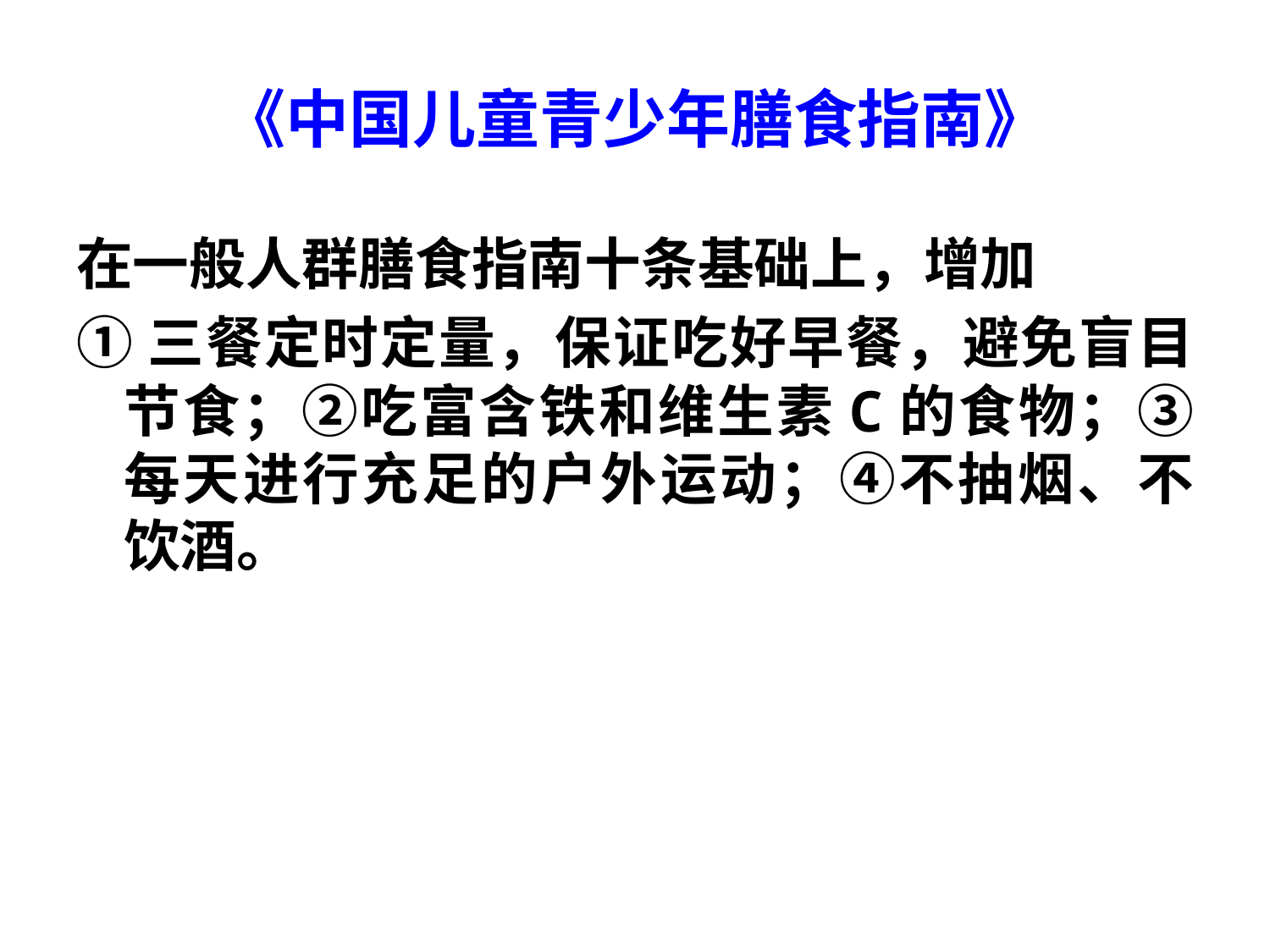

# 《中国儿童青少年膳食指南》
在一般人群膳食指南十条基础上，增加
①三餐定时定量，保证吃好早餐，避免盲目节食；②吃富含铁和维生素C的食物；③每天进行充足的户外运动；④不抽烟、不饮酒。